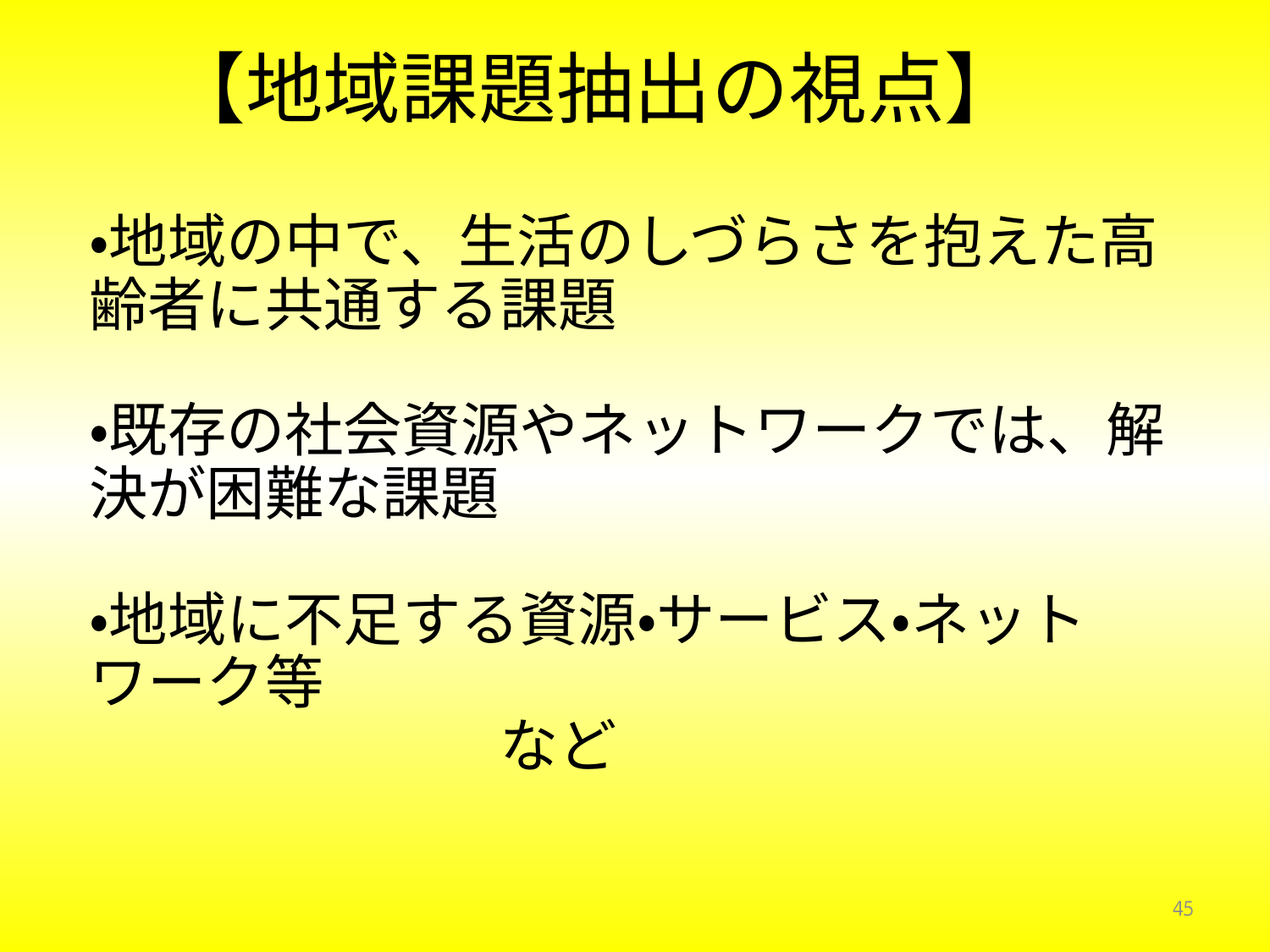

# 【地域課題抽出の視点】
・地域の中で、生活のしづらさを抱えた高齢者に共通する課題
・既存の社会資源やネットワークでは、解決が困難な課題
・地域に不足する資源・サービス・ネットワーク等　　　　　　　　　　　　　　　　　　　　　など
45